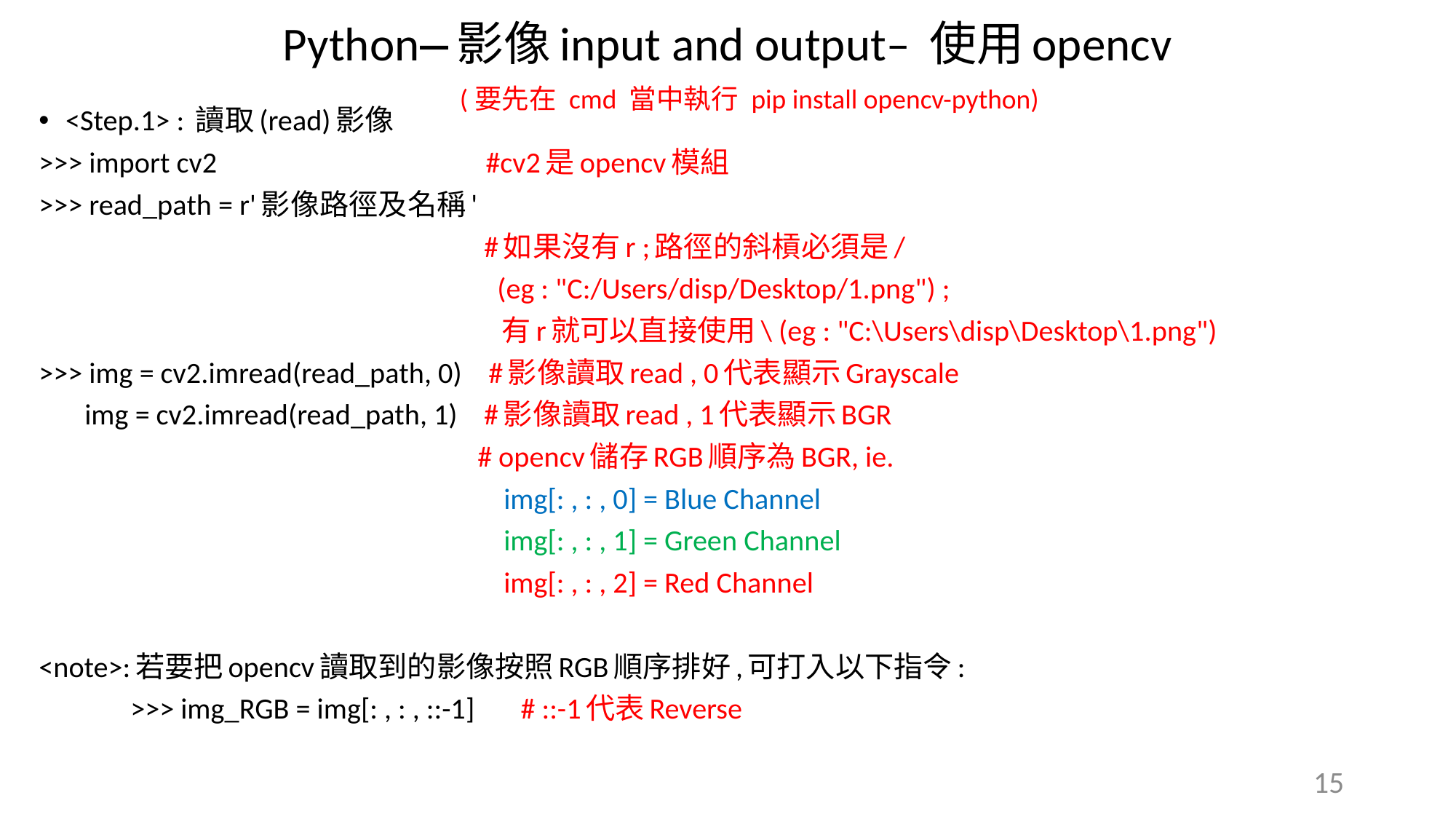

Python—影像input and output– 使用opencv
(要先在 cmd 當中執行 pip install opencv-python)
<Step.1> : 讀取(read)影像
>>> import cv2                                         #cv2是opencv模組
>>> read_path = r'影像路徑及名稱'
                                                                    #如果沒有r ;路徑的斜槓必須是/
                                                                      (eg : "C:/Users/disp/Desktop/1.png") ;
                                                                      有r就可以直接使用\ (eg : "C:\Users\disp\Desktop\1.png")
>>> img = cv2.imread(read_path, 0)    #影像讀取read , 0代表顯示Grayscale
       img = cv2.imread(read_path, 1)    #影像讀取read , 1代表顯示BGR
                                                                   # opencv儲存RGB順序為BGR, ie.
                                                                       img[: , : , 0] = Blue Channel
                                                                       img[: , : , 1] = Green Channel
                                                                       img[: , : , 2] = Red Channel

<note>:若要把opencv讀取到的影像按照RGB順序排好,可打入以下指令:
              >>> img_RGB = img[: , : , ::-1]       # ::-1代表Reverse
15